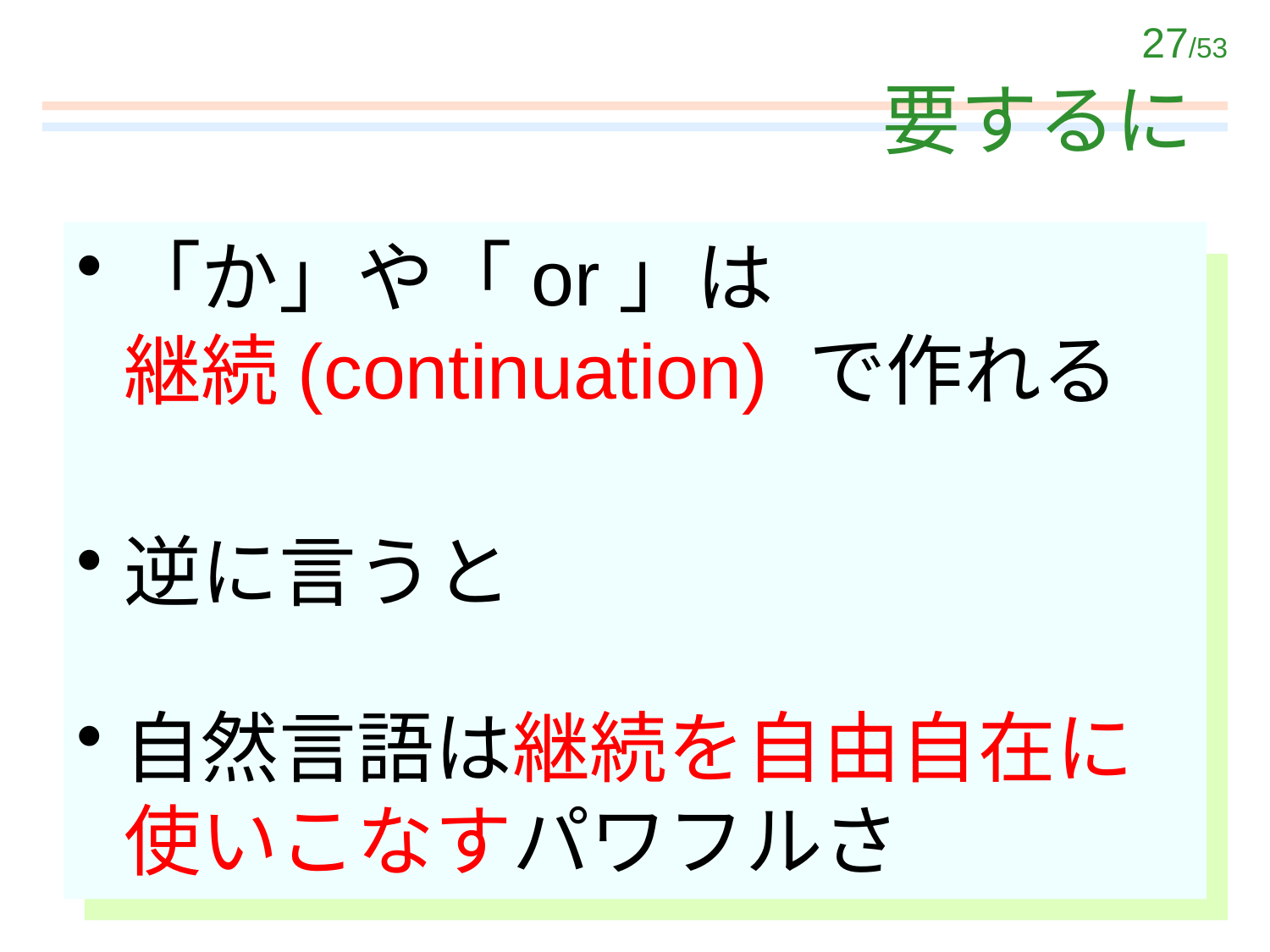

# 要するに
「か」や「or」は
継続(continuation) で作れる

逆に言うと

自然言語は継続を自由自在に使いこなすパワフルさ